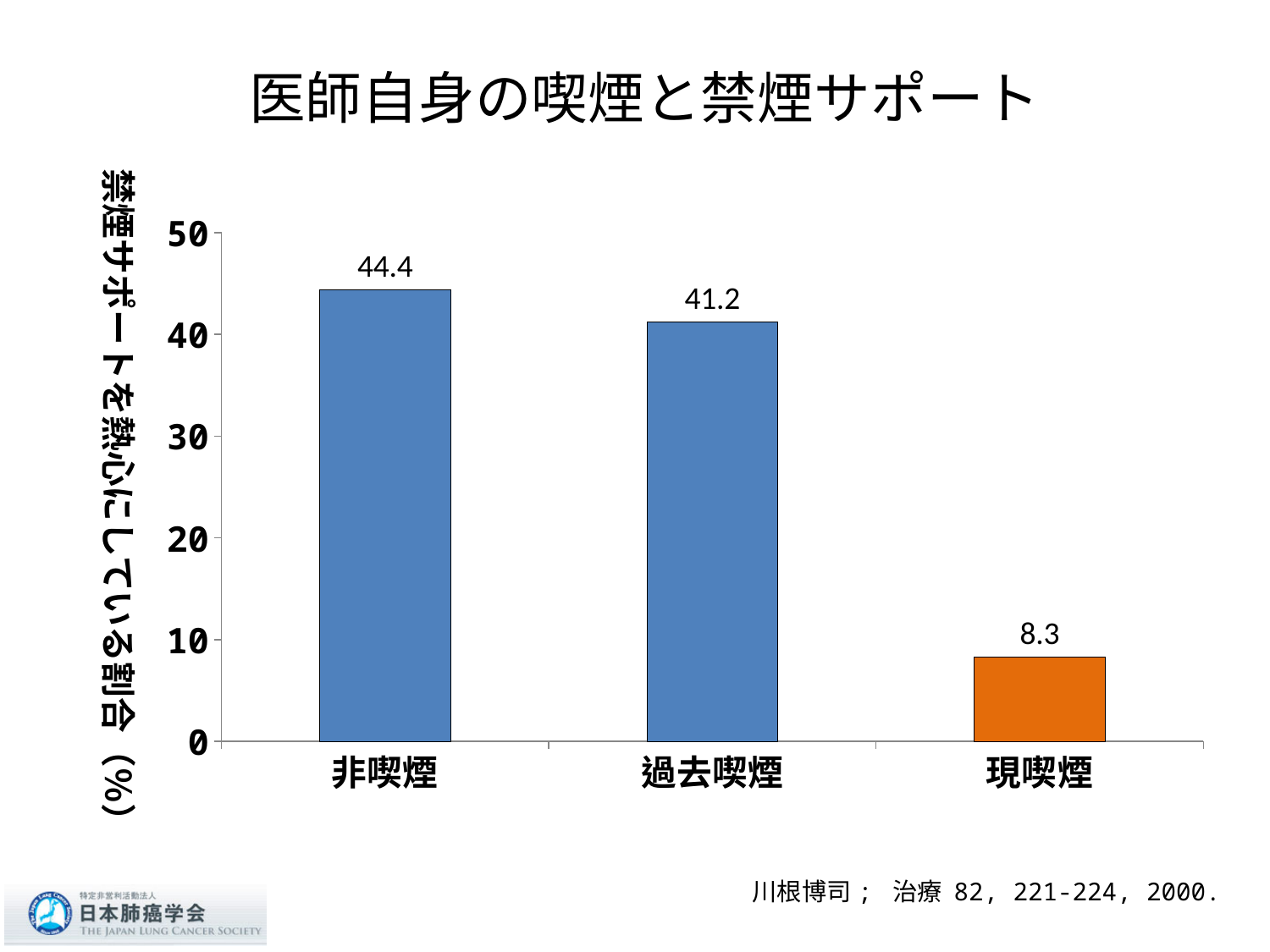

# 医師自身の喫煙と禁煙サポート
禁煙サポートを熱心にしている割合（％）

### Chart

| Category | 系列 1 |
|---|---|
| 非喫煙 | 44.4 |
| 過去喫煙 | 41.2 |
| 現喫煙 | 8.3 |
川根博司; 治療 82, 221-224, 2000.